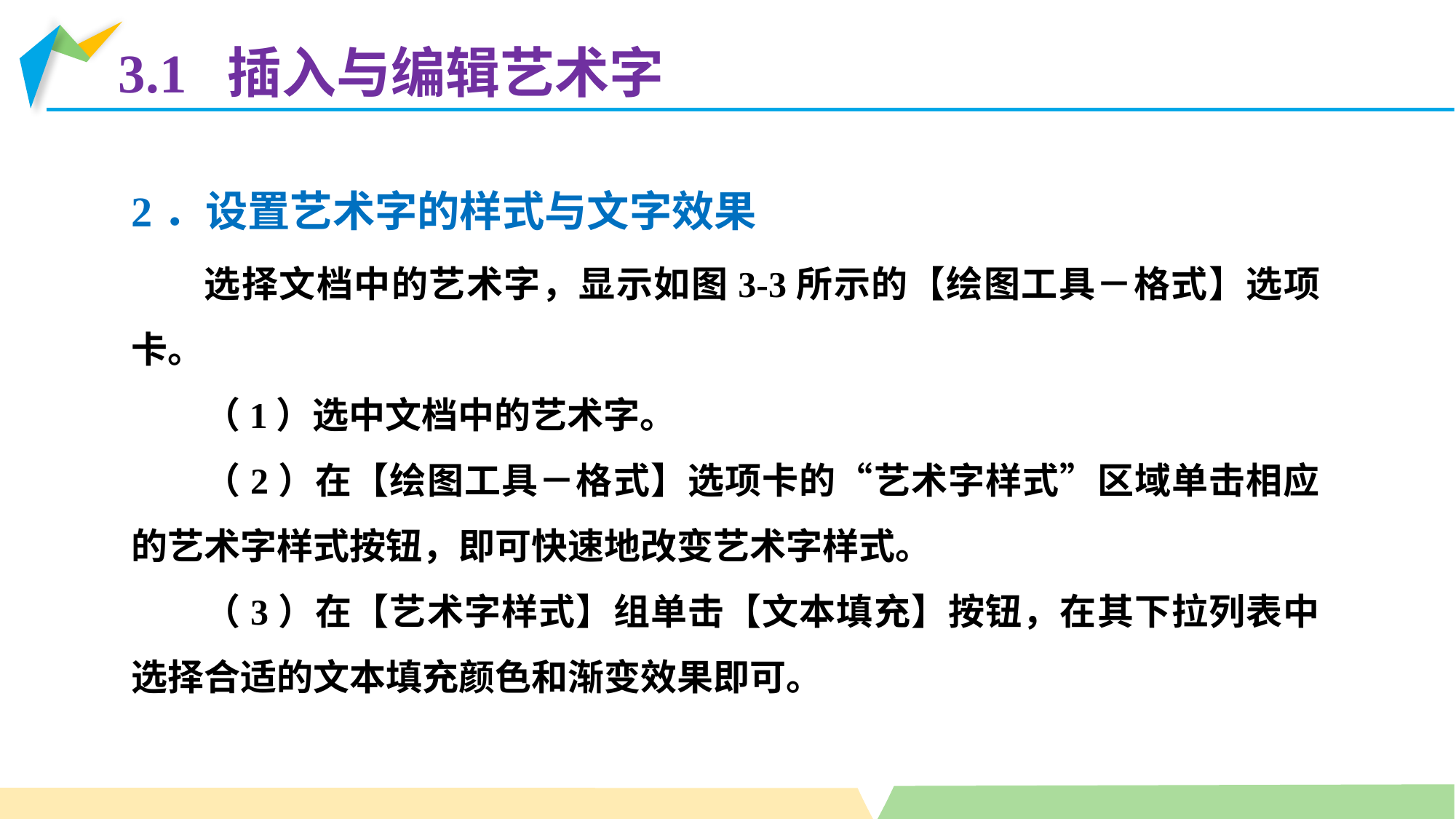

3.1  插入与编辑艺术字
2．设置艺术字的样式与文字效果
选择文档中的艺术字，显示如图3-3所示的【绘图工具－格式】选项卡。
（1）选中文档中的艺术字。
（2）在【绘图工具－格式】选项卡的“艺术字样式”区域单击相应的艺术字样式按钮，即可快速地改变艺术字样式。
（3）在【艺术字样式】组单击【文本填充】按钮，在其下拉列表中选择合适的文本填充颜色和渐变效果即可。